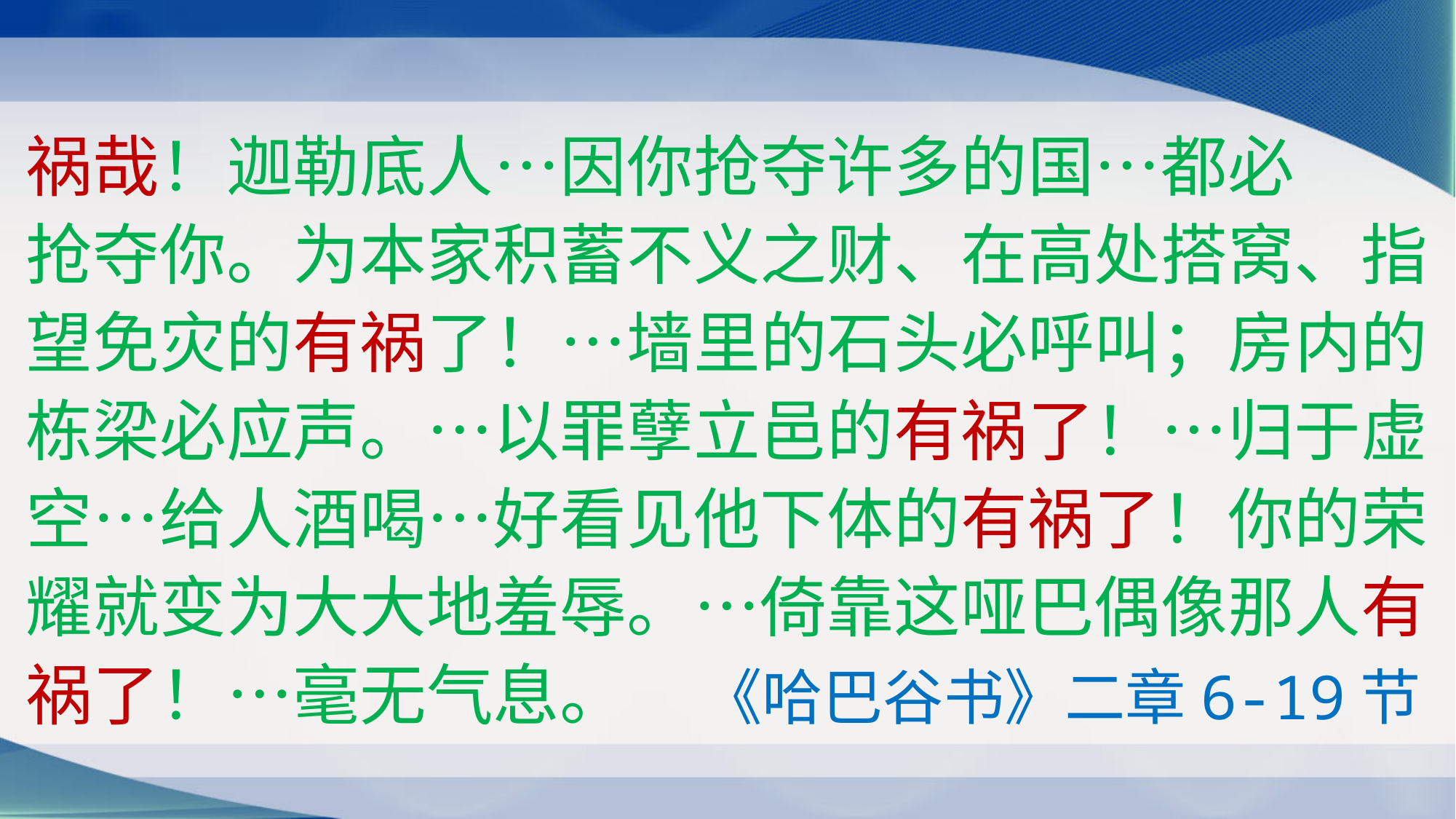

祸哉！迦勒底人…因你抢夺许多的国…都必
抢夺你。为本家积蓄不义之财、在高处搭窝、指望免灾的有祸了！…墙里的石头必呼叫；房内的栋梁必应声。…以罪孽立邑的有祸了！…归于虚空…给人酒喝…好看见他下体的有祸了！你的荣耀就变为大大地羞辱。…倚靠这哑巴偶像那人有祸了！…毫无气息。     《哈巴谷书》二章6-19节